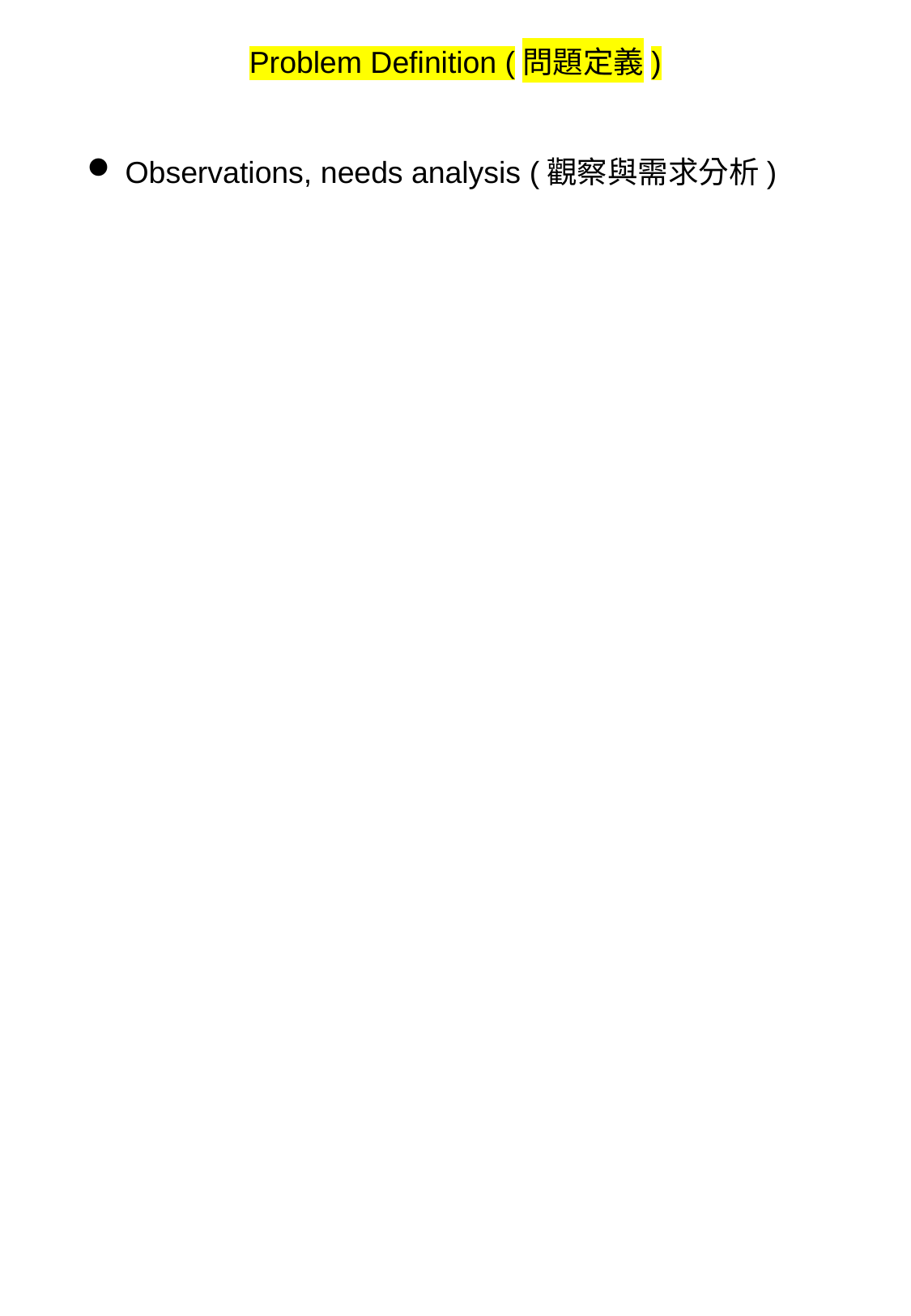

# Problem Definition (問題定義)
Observations, needs analysis (觀察與需求分析)